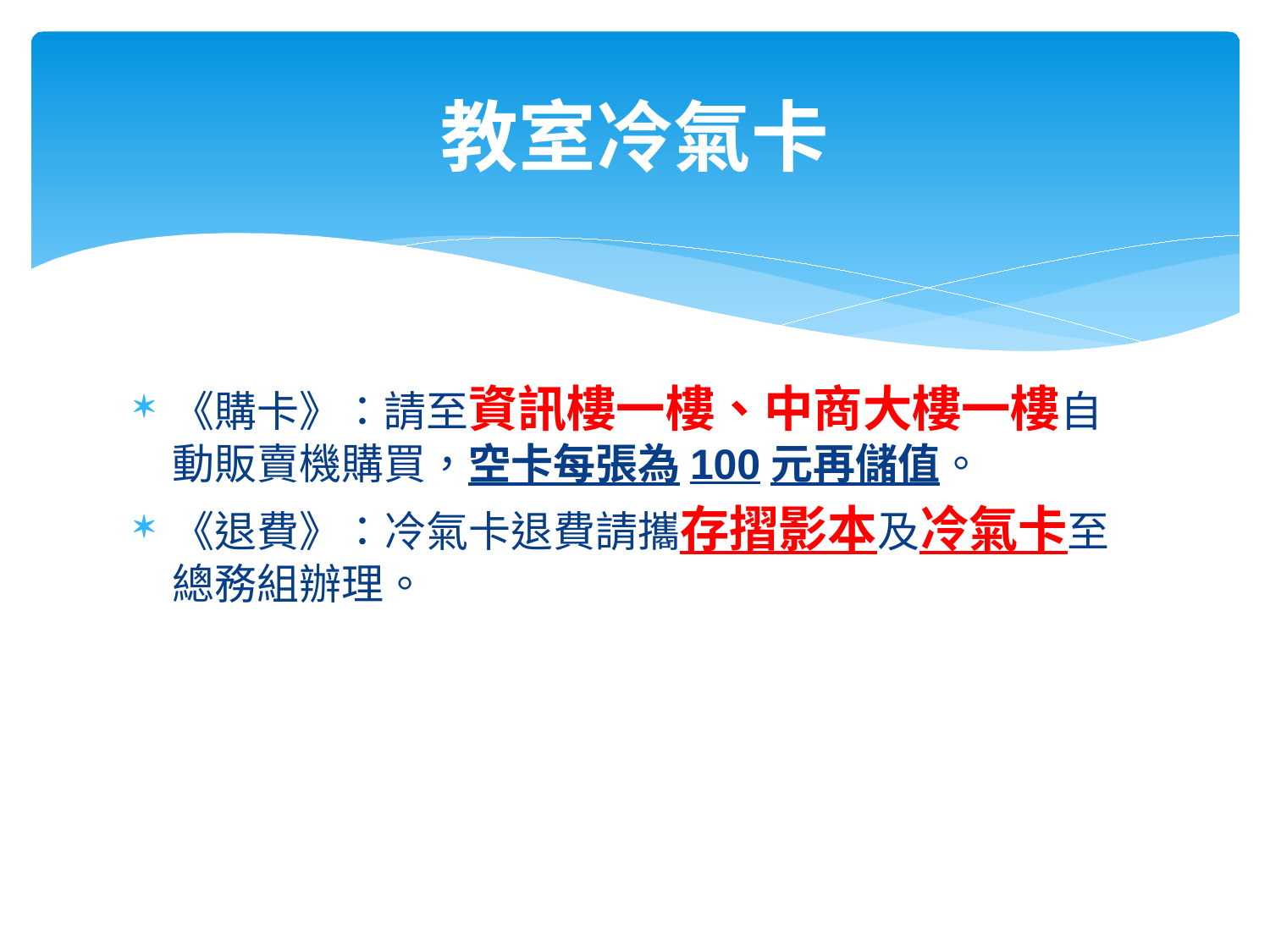

# 教室冷氣卡
《購卡》：請至資訊樓一樓、中商大樓一樓自動販賣機購買，空卡每張為100元再儲值。
《退費》：冷氣卡退費請攜存摺影本及冷氣卡至總務組辦理。